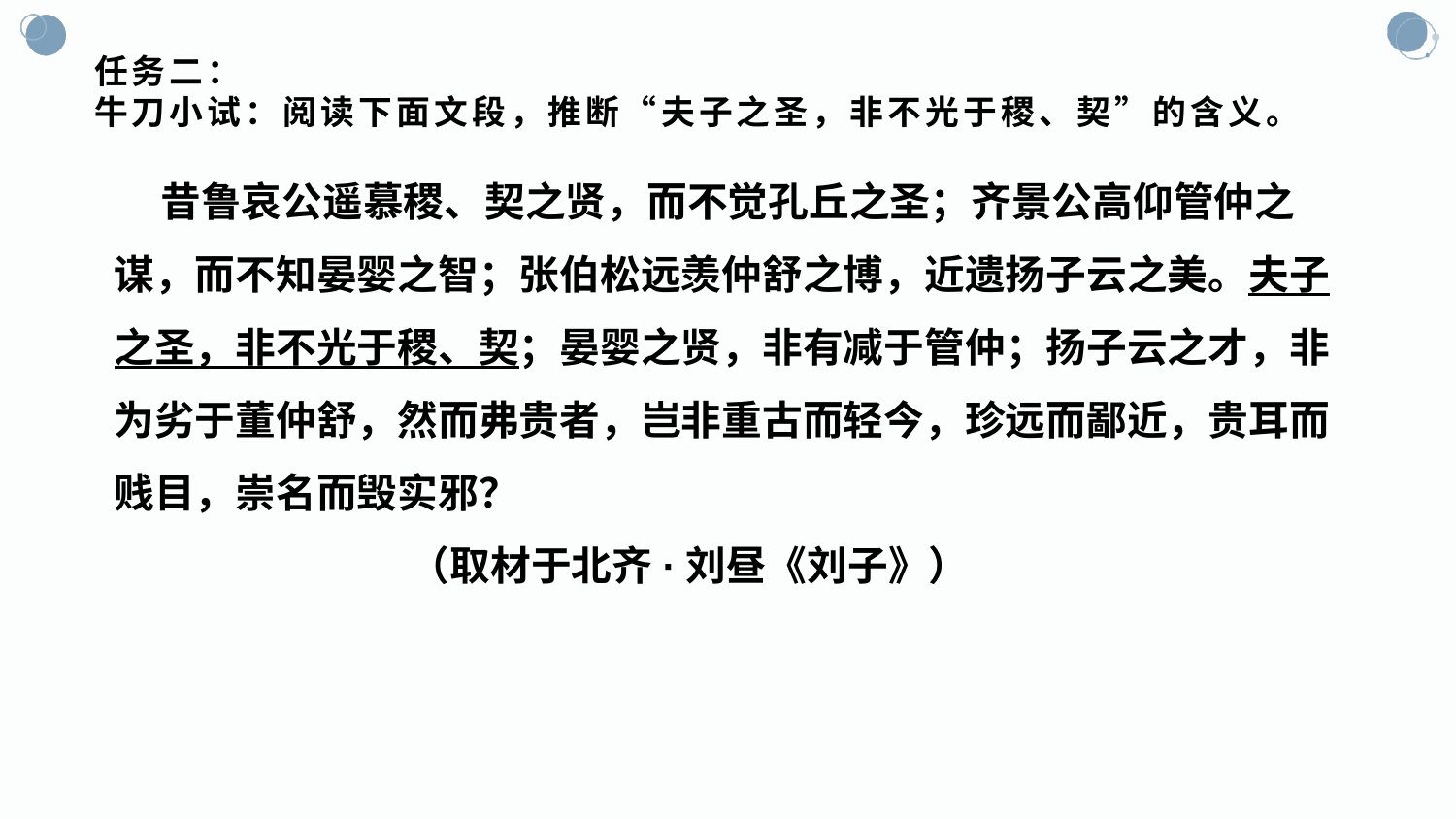

# 任务二： 牛刀小试：阅读下面文段，推断“夫子之圣，非不光于稷、契”的含义。
    昔鲁哀公遥慕稷、契之贤，而不觉孔丘之圣；齐景公高仰管仲之谋，而不知晏婴之智；张伯松远羡仲舒之博，近遗扬子云之美。夫子之圣，非不光于稷、契；晏婴之贤，非有减于管仲；扬子云之才，非为劣于董仲舒，然而弗贵者，岂非重古而轻今，珍远而鄙近，贵耳而贱目，崇名而毁实邪？
                               （取材于北齐·刘昼《刘子》）